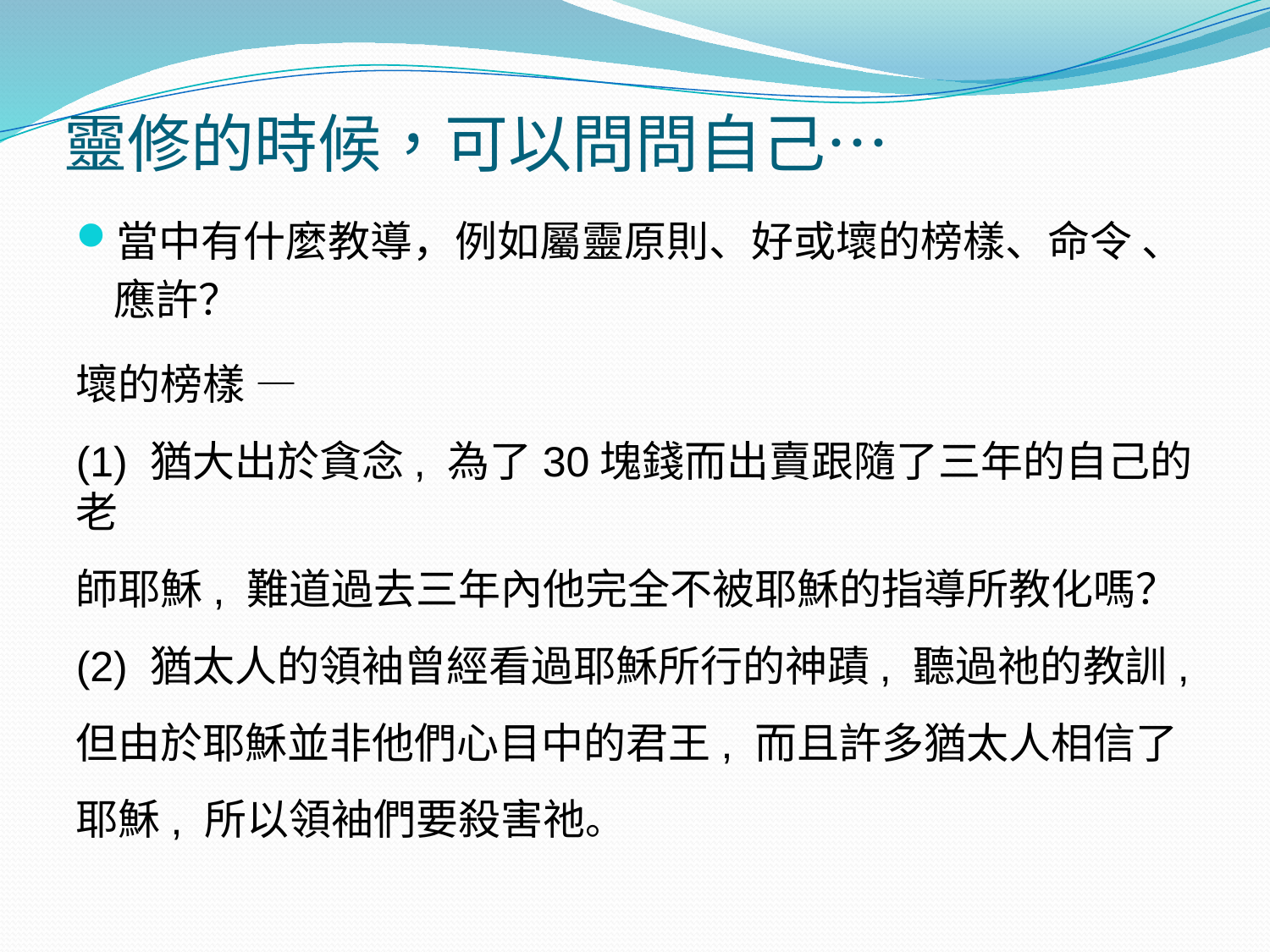

# 靈修的時候，可以問問⾃⼰…
當中有什麼教導，例如屬靈原則、好或壞的榜樣、命令 、 應許？
壞的榜樣 —
(1) 猶大出於貪念, 為了30塊錢而出賣跟隨了三年的自己的老
師耶穌, 難道過去三年內他完全不被耶穌的指導所教化嗎？
(2) 猶太人的領袖曾經看過耶穌所行的神蹟, 聽過祂的教訓,
但由於耶穌並非他們心目中的君王, 而且許多猶太人相信了
耶穌, 所以領袖們要殺害祂。